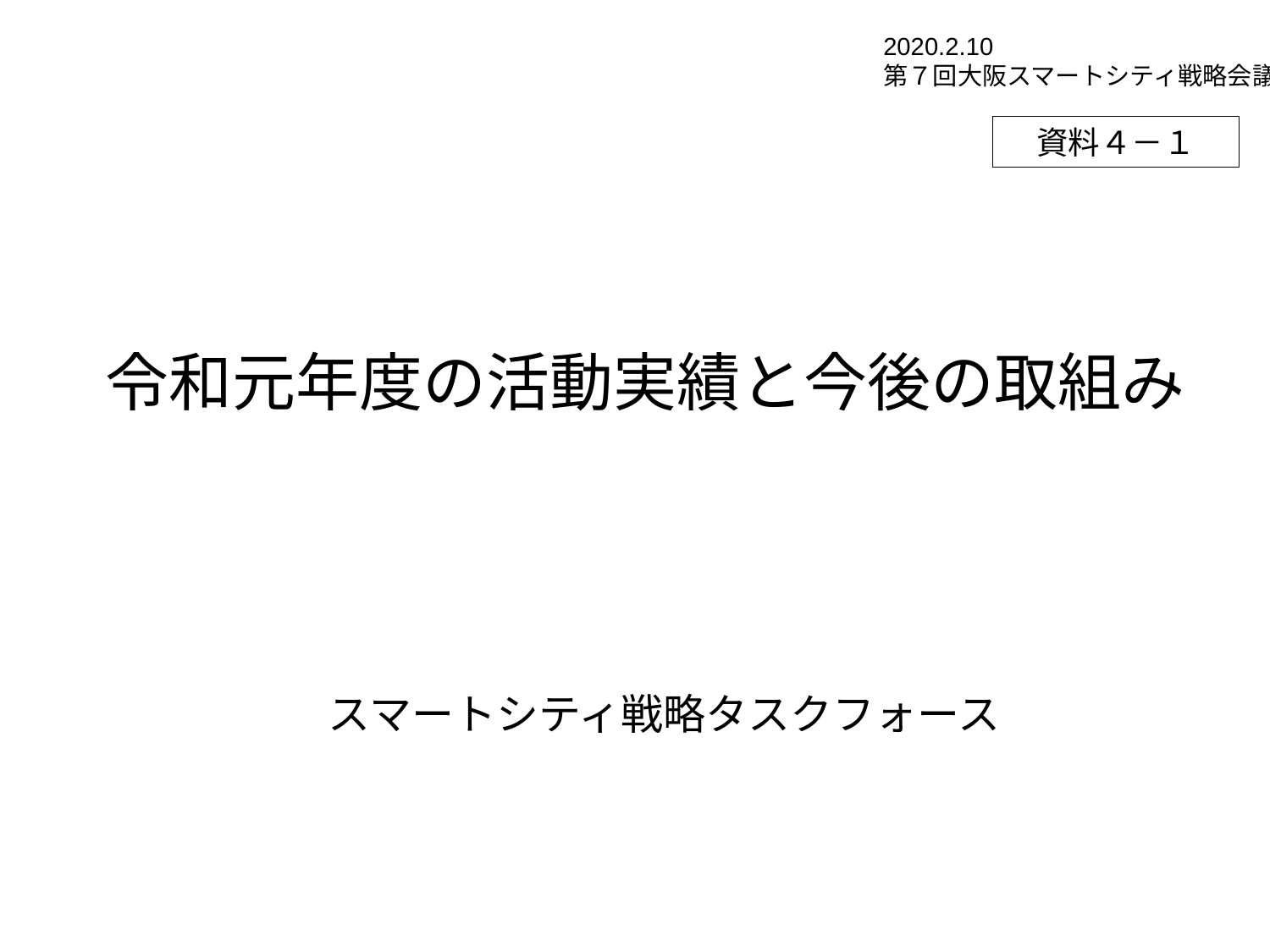

2020.2.10
第７回大阪スマートシティ戦略会議
　資料４－１
令和元年度の活動実績と今後の取組み
スマートシティ戦略タスクフォース